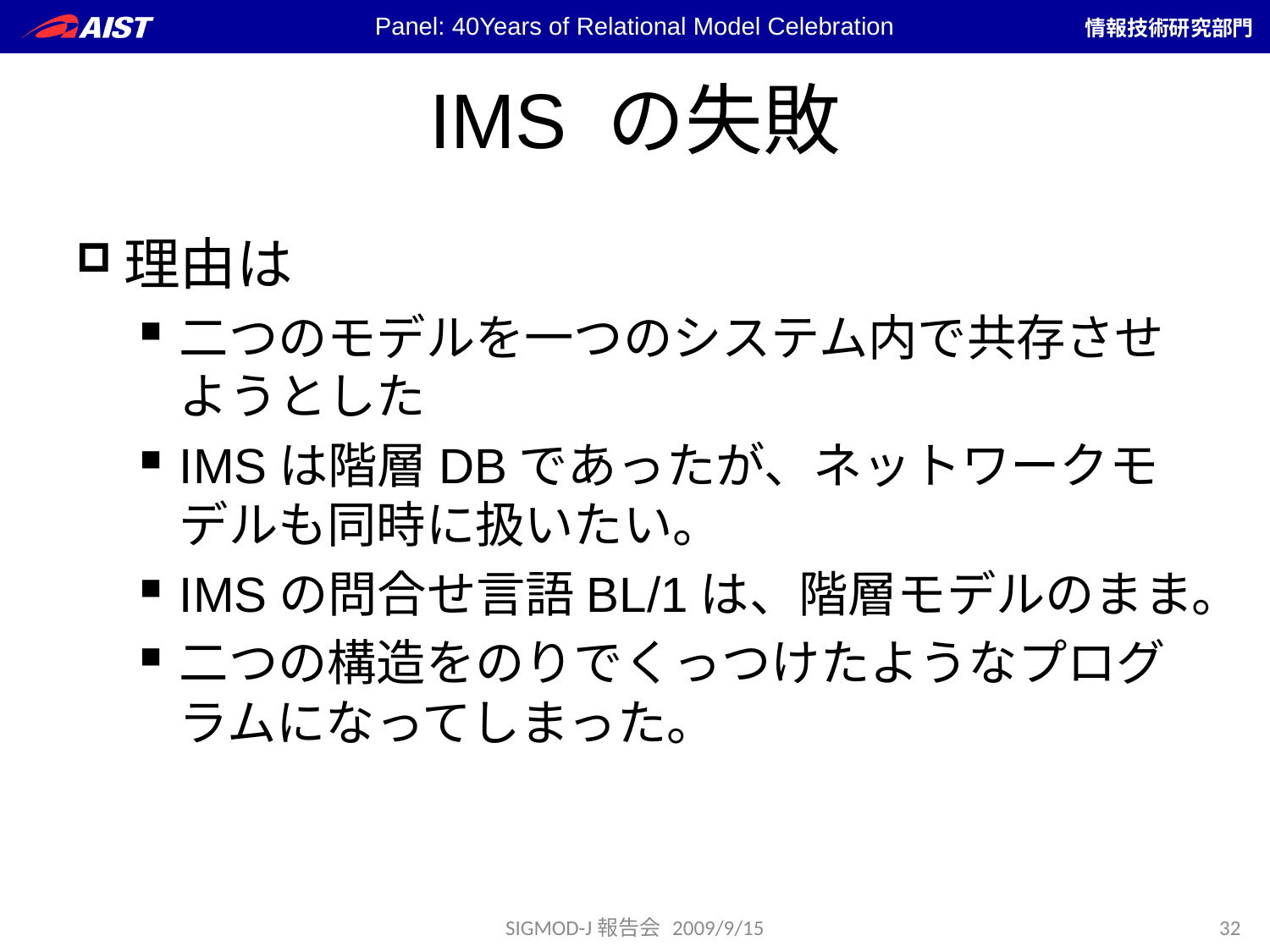

Panel: 40Years of Relational Model Celebration
# IMS の失敗
理由は
二つのモデルを一つのシステム内で共存させようとした
IMSは階層DBであったが、ネットワークモデルも同時に扱いたい。
IMSの問合せ言語BL/1は、階層モデルのまま。
二つの構造をのりでくっつけたようなプログラムになってしまった。

SIGMOD-J報告会 2009/9/15
32